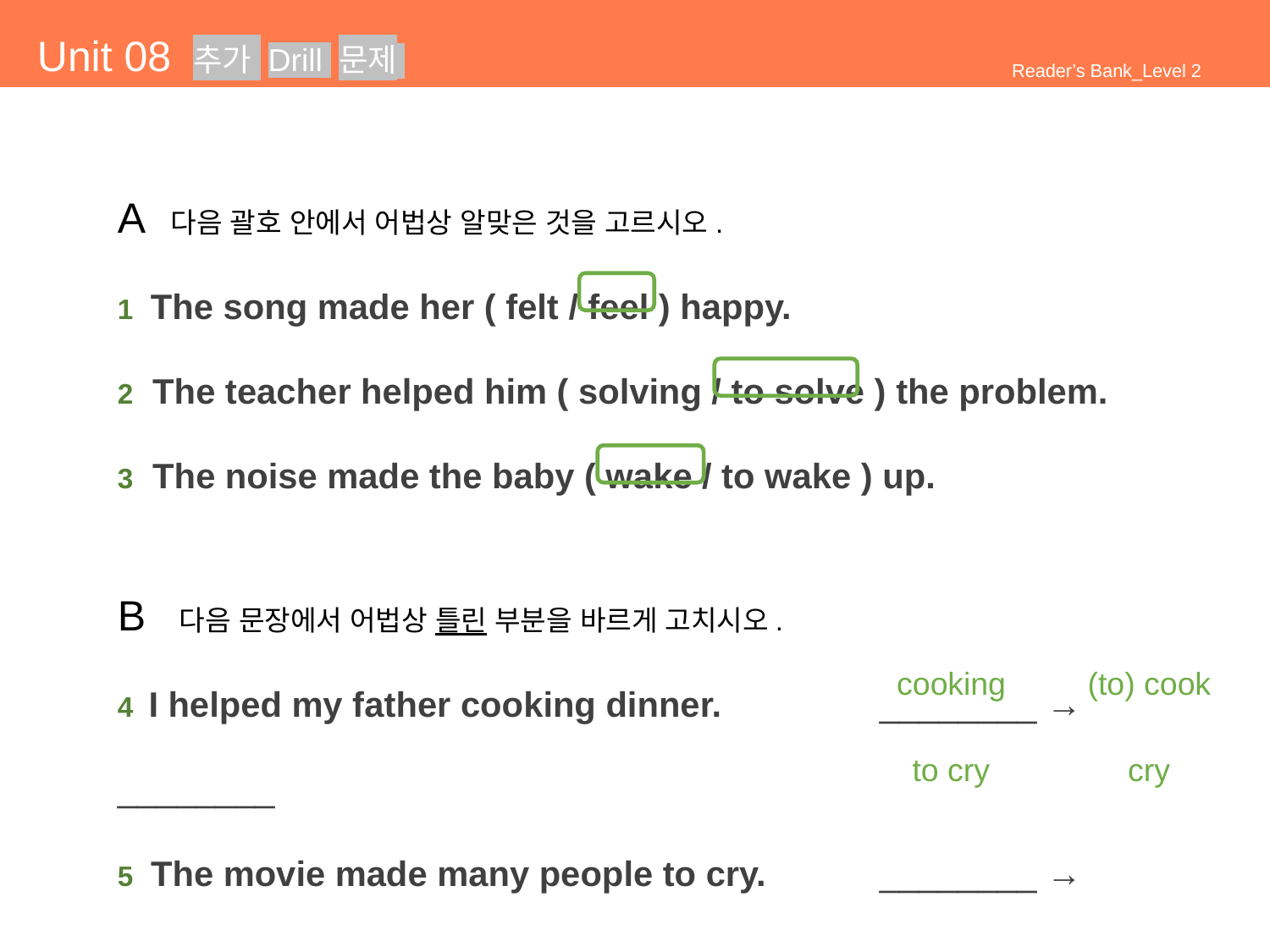

# Unit 08 추가 Drill 문제
Reader’s Bank_Level 2

A  다음 괄호 안에서 어법상 알맞은 것을 고르시오.
1  The song made her ( felt / feel ) happy.
2  The teacher helped him ( solving / to solve ) the problem.
3  The noise made the baby ( wake / to wake ) up.

B  다음 문장에서 어법상 틀린 부분을 바르게 고치시오.
4  I helped my father cooking dinner.		________ → ________
5  The movie made many people to cry.	________ → ________

cooking
(to) cook
to cry
cry